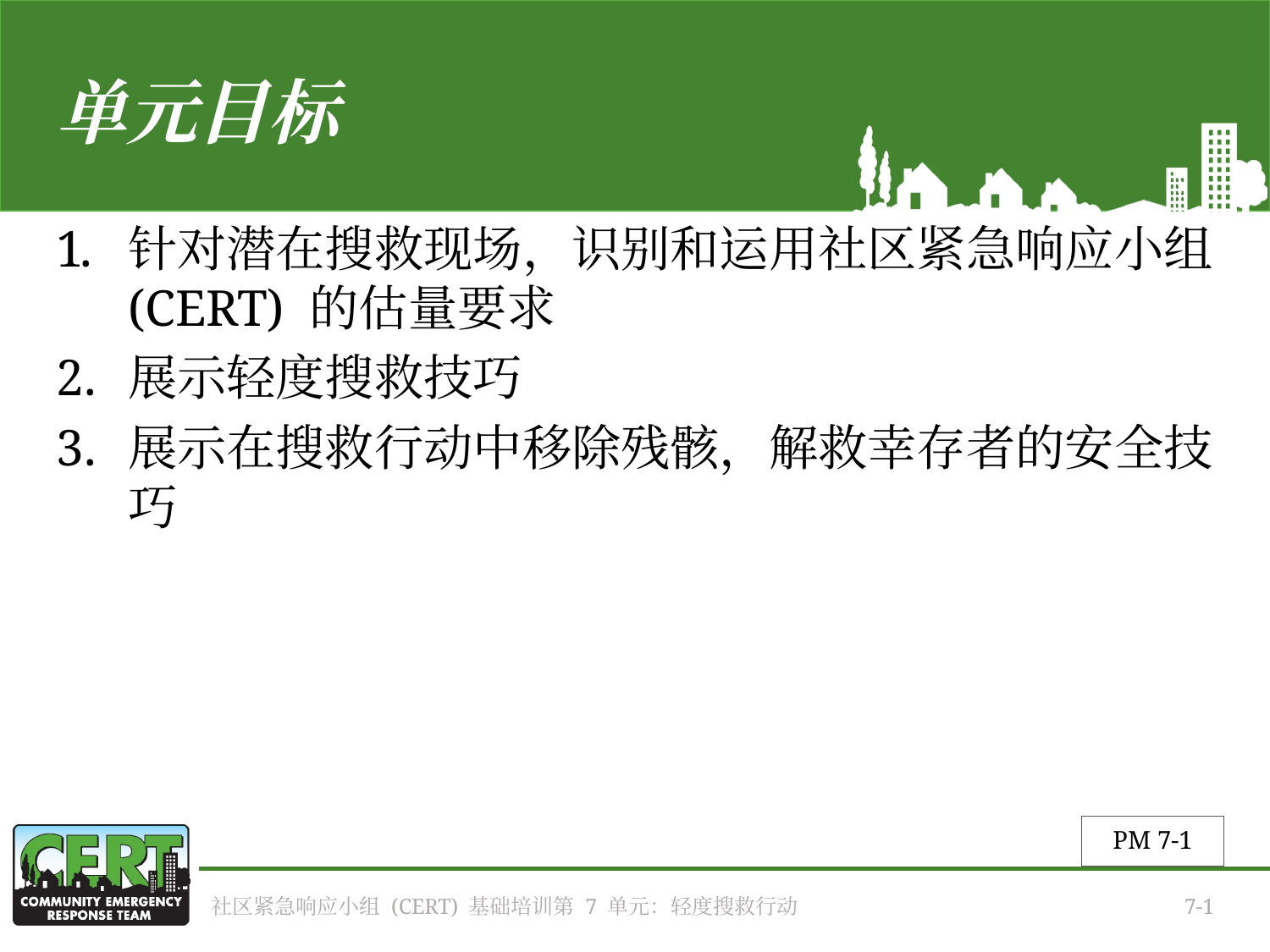

# 单元目标
针对潜在搜救现场，识别和运用社区紧急响应小组 (CERT) 的估量要求
展示轻度搜救技巧
展示在搜救行动中移除残骸，解救幸存者的安全技巧
PM 7-1
社区紧急响应小组 (CERT) 基础培训第 7 单元：轻度搜救行动
7-1